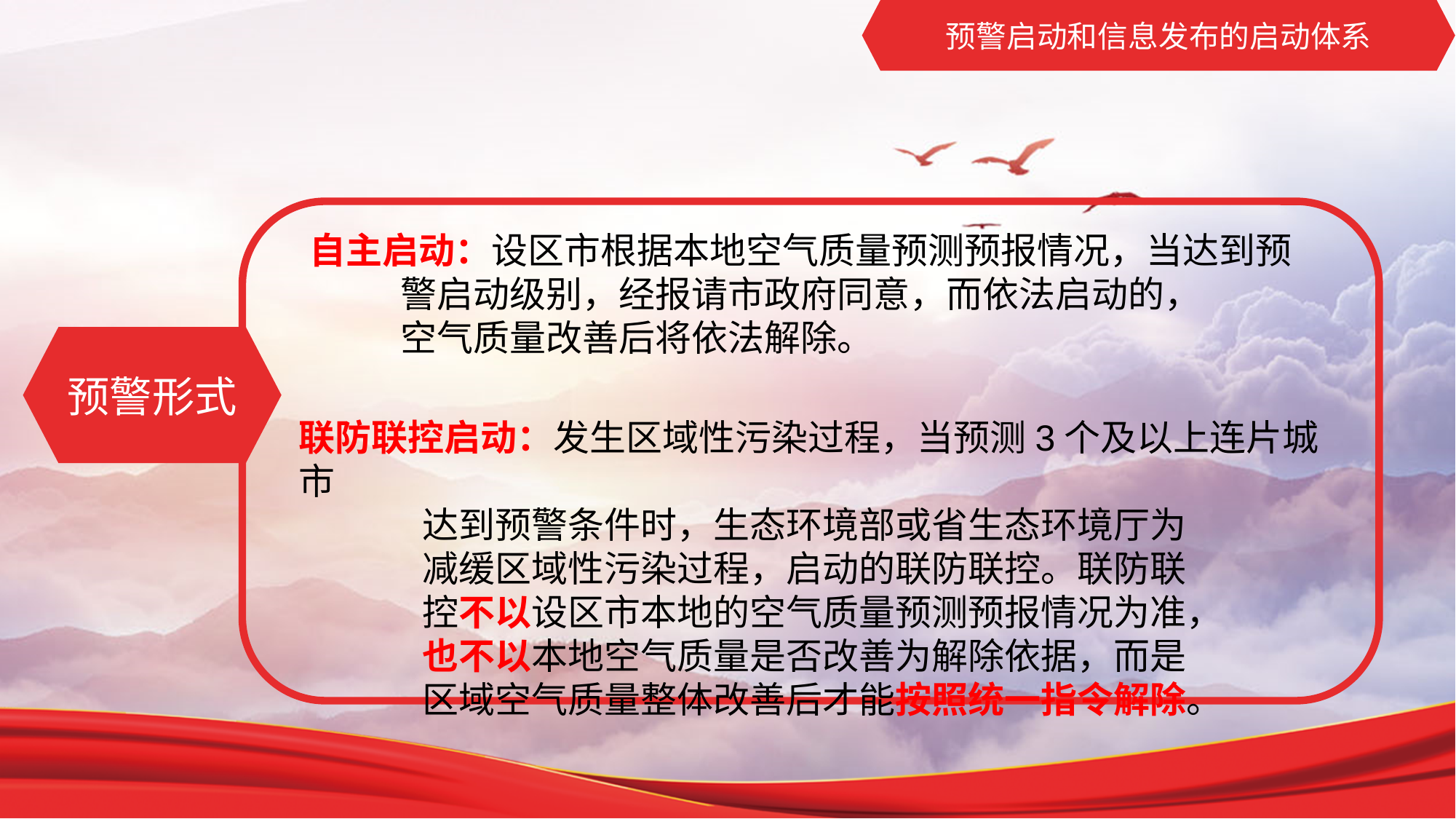

预警启动和信息发布的启动体系

自主启动：设区市根据本地空气质量预测预报情况，当达到预
          警启动级别，经报请市政府同意，而依法启动的，
          空气质量改善后将依法解除。
预警形式
联防联控启动：发生区域性污染过程，当预测3个及以上连片城市
              达到预警条件时，生态环境部或省生态环境厅为
              减缓区域性污染过程，启动的联防联控。联防联
              控不以设区市本地的空气质量预测预报情况为准，
              也不以本地空气质量是否改善为解除依据，而是
              区域空气质量整体改善后才能按照统一指令解除。